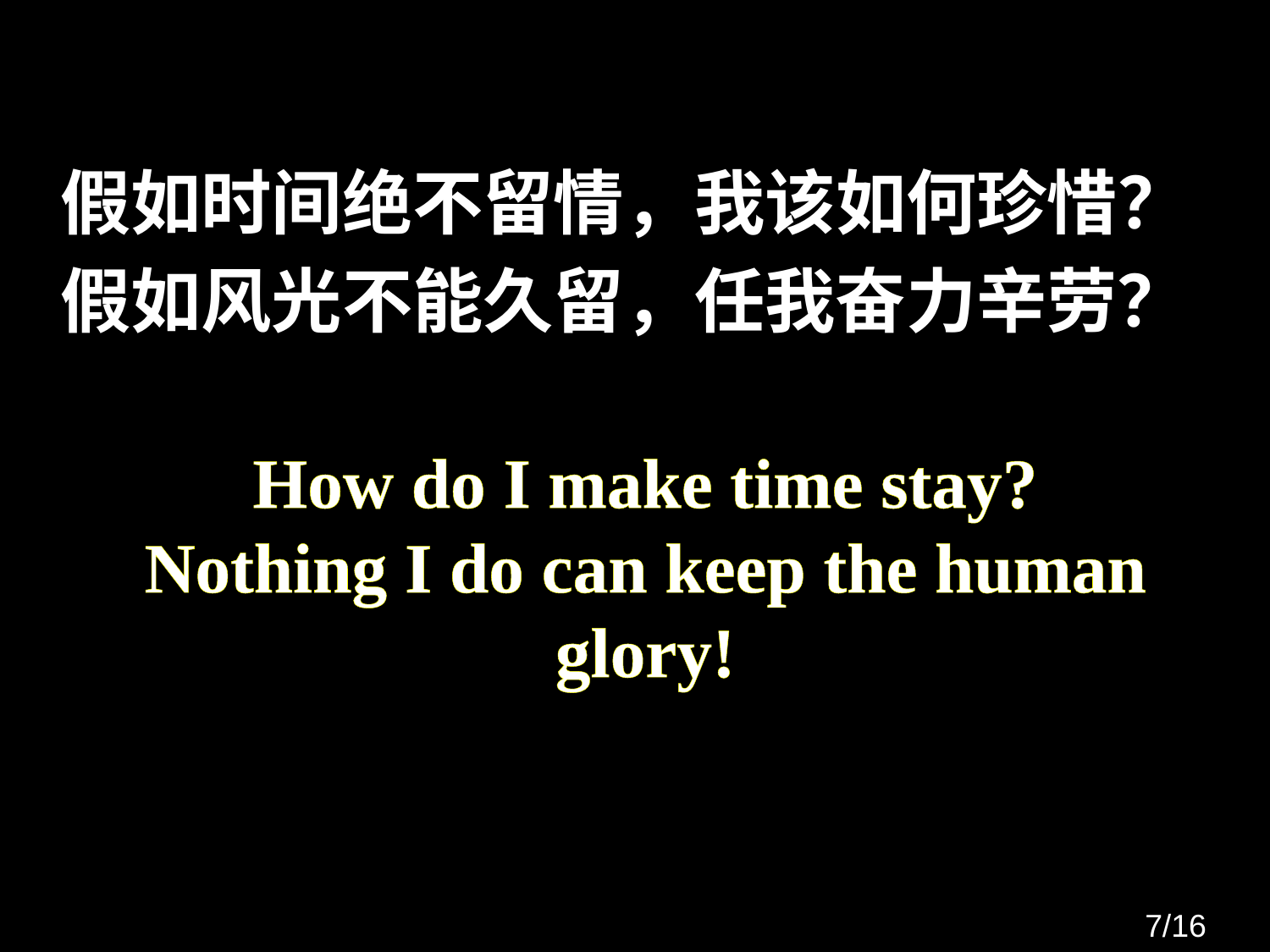

假如时间绝不留情，我该如何珍惜？
假如风光不能久留，任我奋力辛劳？
How do I make time stay?
Nothing I do can keep the human glory!
7/16